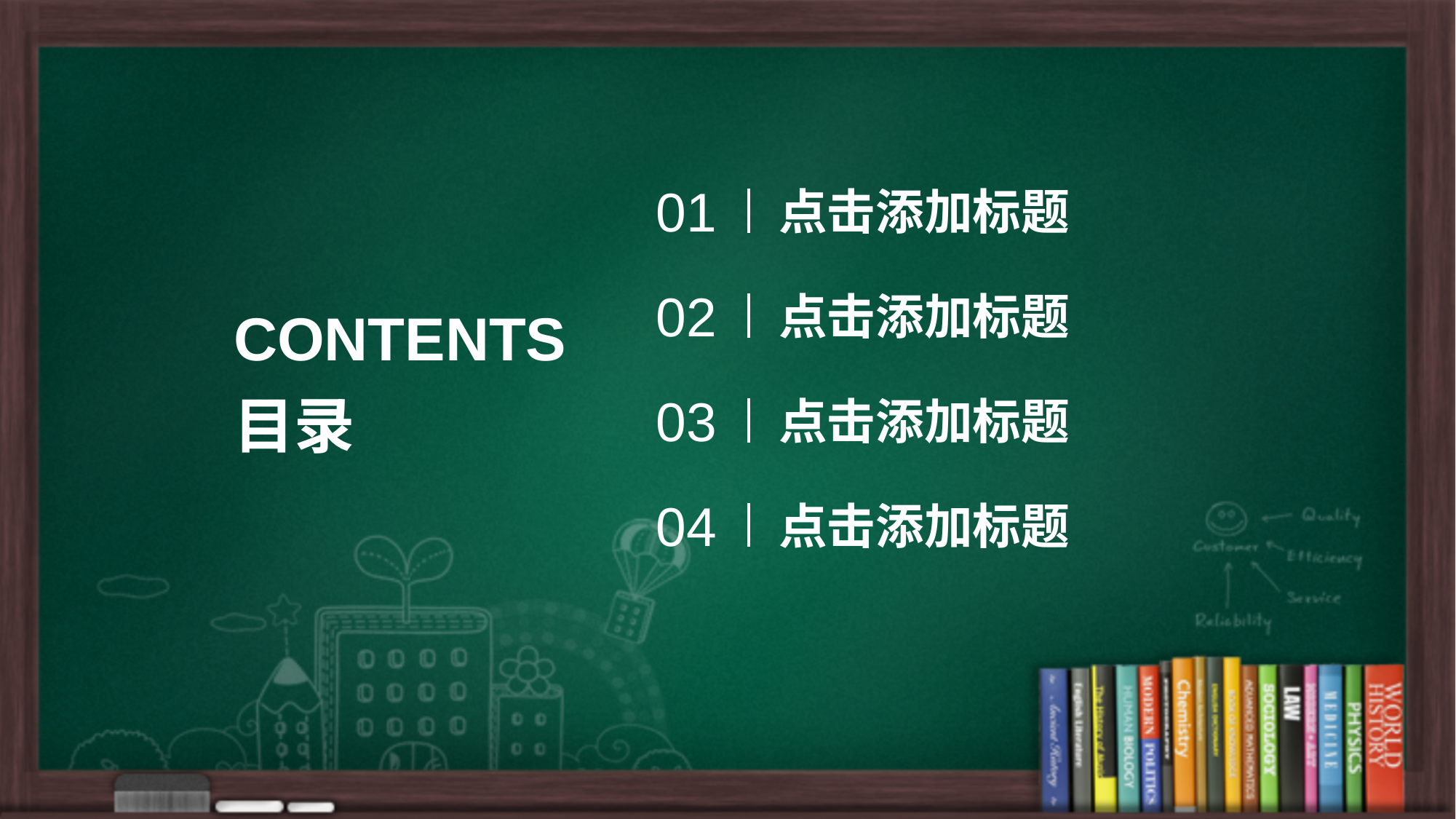

01
点击添加标题
02
点击添加标题
CONTENTS 目录
03
点击添加标题
04
点击添加标题